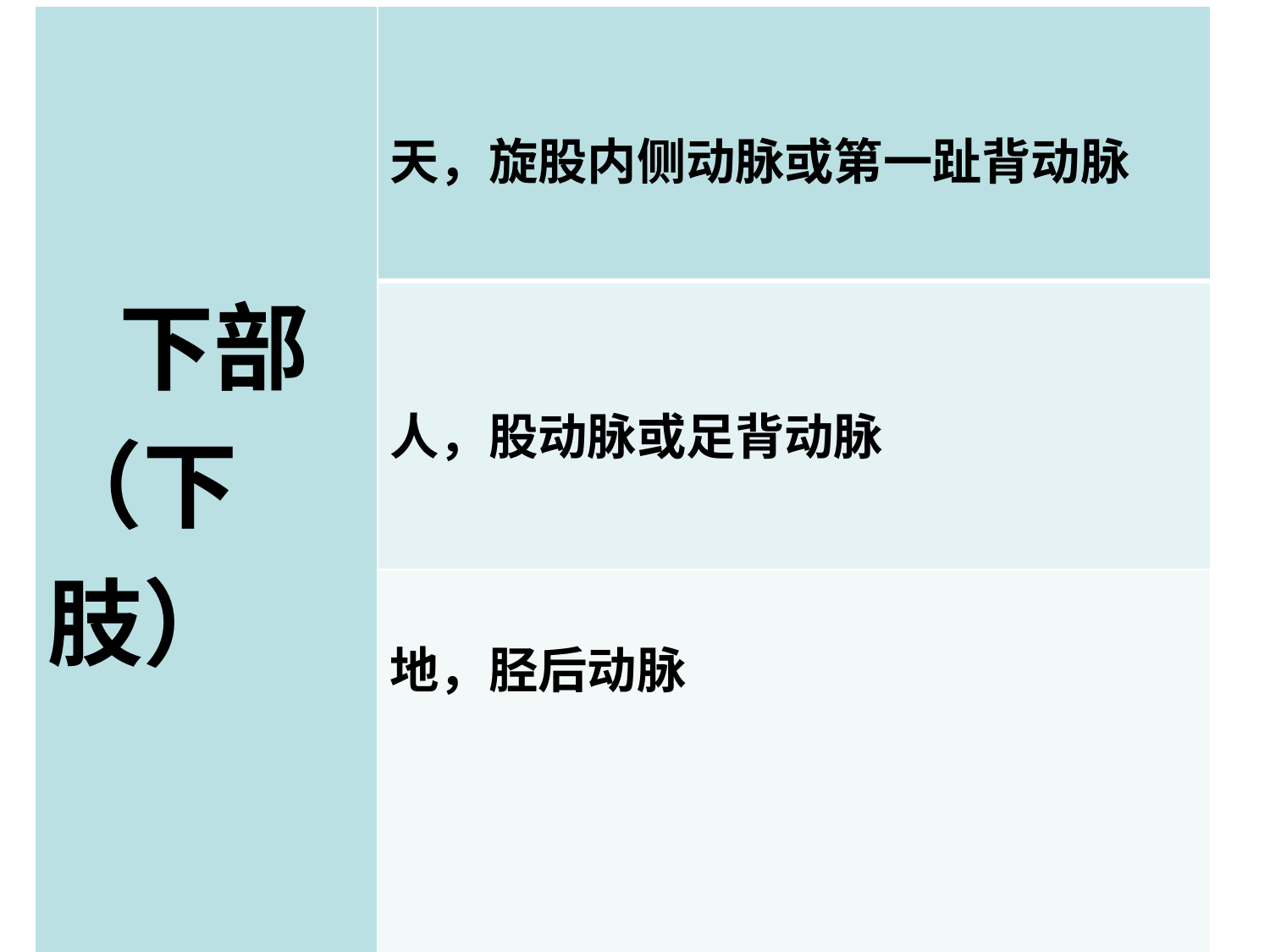

| 下部 （下肢） | 天，旋股内侧动脉或第一趾背动脉 |
| --- | --- |
|  | 人，股动脉或足背动脉 |
|  | 地，胫后动脉 |